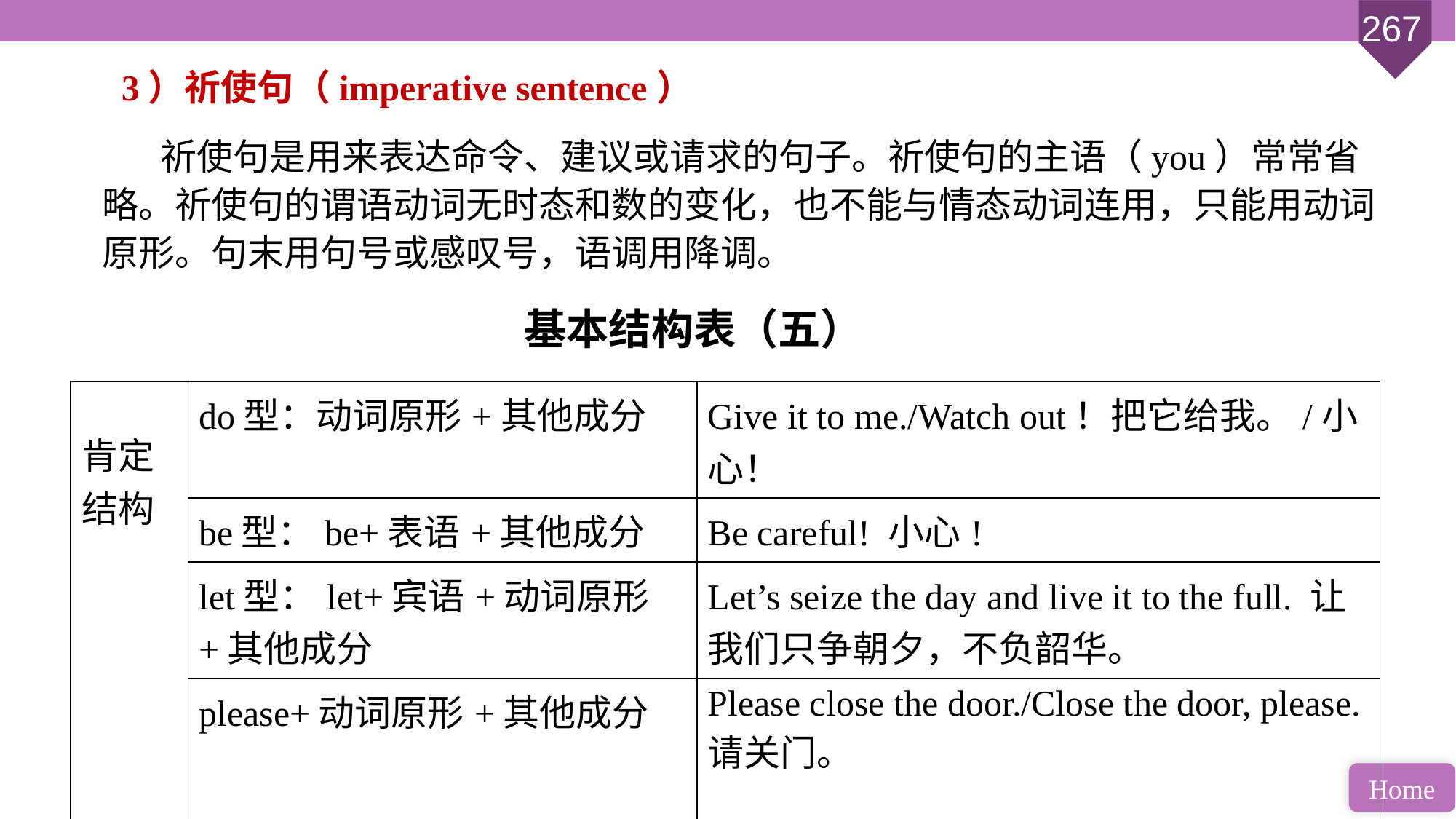

3）祈使句（imperative sentence）
      祈使句是用来表达命令、建议或请求的句子。祈使句的主语（you）常常省略。祈使句的谓语动词无时态和数的变化，也不能与情态动词连用，只能用动词原形。句末用句号或感叹号，语调用降调。
基本结构表（五）
| 肯定 结构 | do型：动词原形+其他成分 | Give it to me./Watch out！把它给我。/小心！ |
| --- | --- | --- |
|  | be型：be+表语+其他成分 | Be careful! 小心! |
|  | let型：let+宾语+动词原形+其他成分 | Let’s seize the day and live it to the full. 让我们只争朝夕，不负韶华。 |
|  | please+动词原形+其他成分 | Please close the door./Close the door, please. 请关门。 |